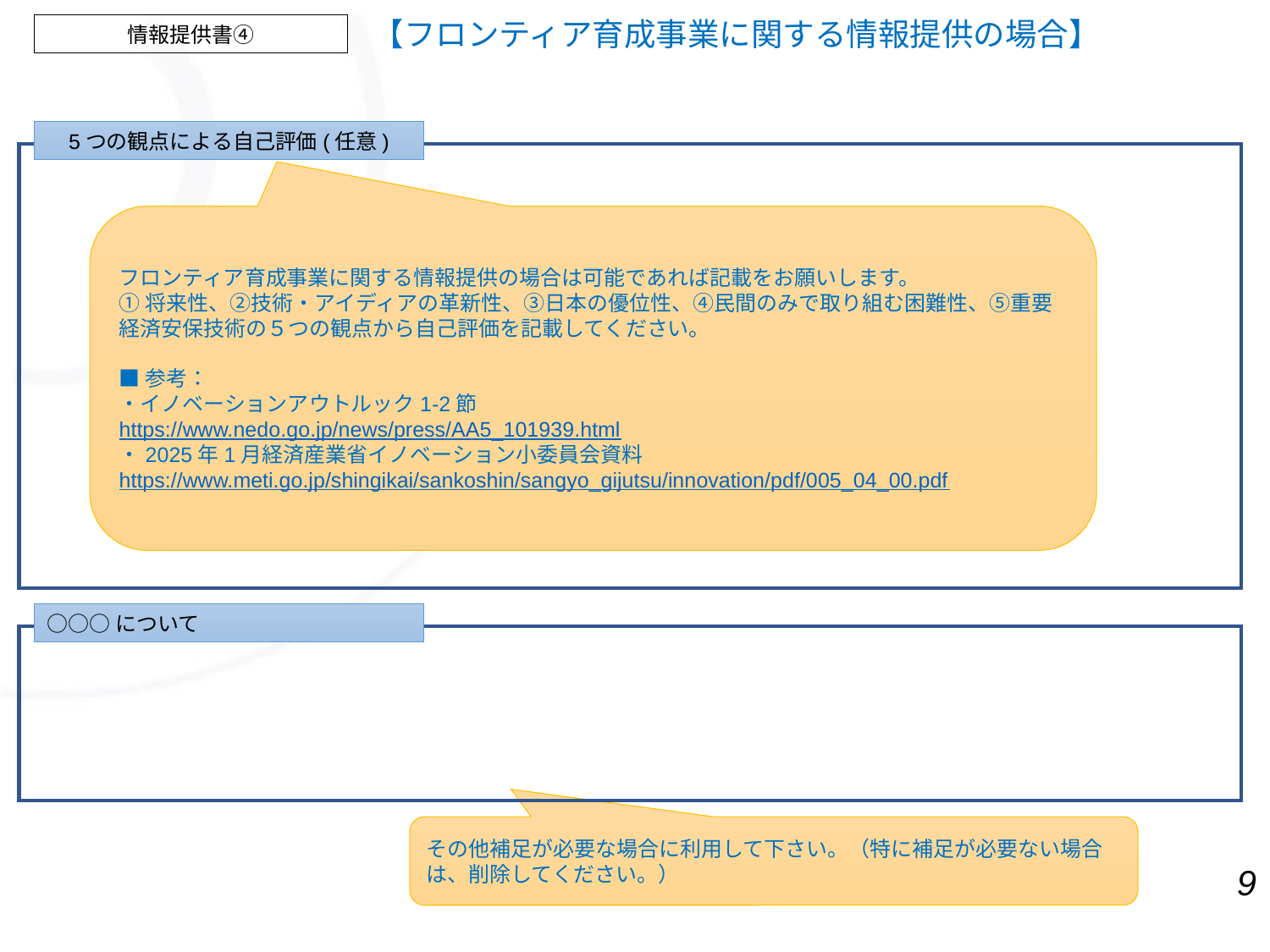

【フロンティア育成事業に関する情報提供の場合】
情報提供書④
5つの観点による自己評価(任意)

フロンティア育成事業に関する情報提供の場合は可能であれば記載をお願いします。
①将来性、②技術・アイディアの革新性、③日本の優位性、④民間のみで取り組む困難性、⑤重要経済安保技術の５つの観点から自己評価を記載してください。

■参考：
・イノベーションアウトルック1-2節
https://www.nedo.go.jp/news/press/AA5_101939.html
・2025年1月経済産業省イノベーション小委員会資料
https://www.meti.go.jp/shingikai/sankoshin/sangyo_gijutsu/innovation/pdf/005_04_00.pdf
○○○について

その他補足が必要な場合に利用して下さい。（特に補足が必要ない場合は、削除してください。）
9